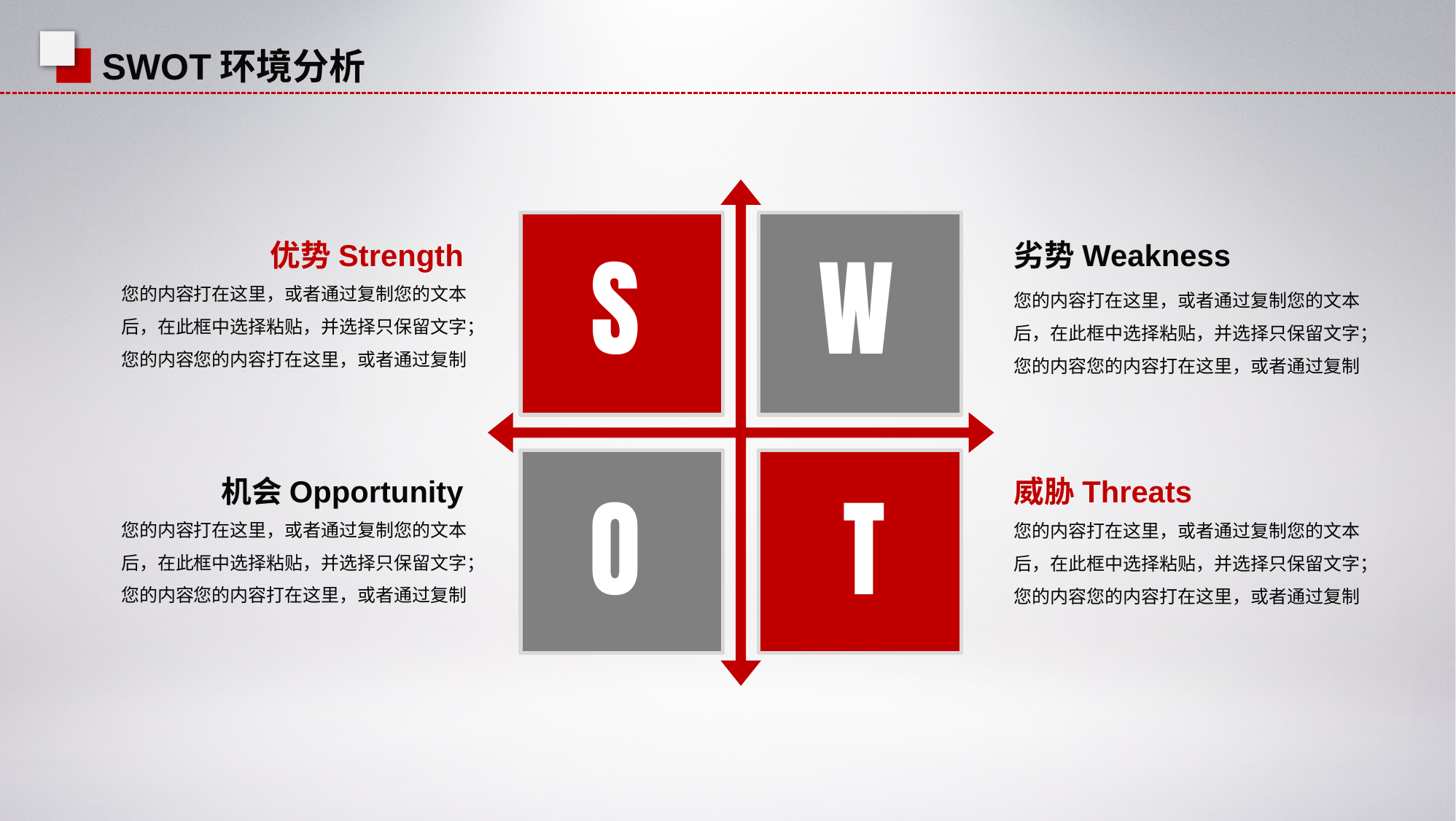

SWOT环境分析

优势Strength
劣势Weakness

S
W
您的内容打在这里，或者通过复制您的文本后，在此框中选择粘贴，并选择只保留文字；您的内容您的内容打在这里，或者通过复制
您的内容打在这里，或者通过复制您的文本后，在此框中选择粘贴，并选择只保留文字；您的内容您的内容打在这里，或者通过复制
机会Opportunity
威胁Threats

O
T
您的内容打在这里，或者通过复制您的文本后，在此框中选择粘贴，并选择只保留文字；您的内容您的内容打在这里，或者通过复制
您的内容打在这里，或者通过复制您的文本后，在此框中选择粘贴，并选择只保留文字；您的内容您的内容打在这里，或者通过复制